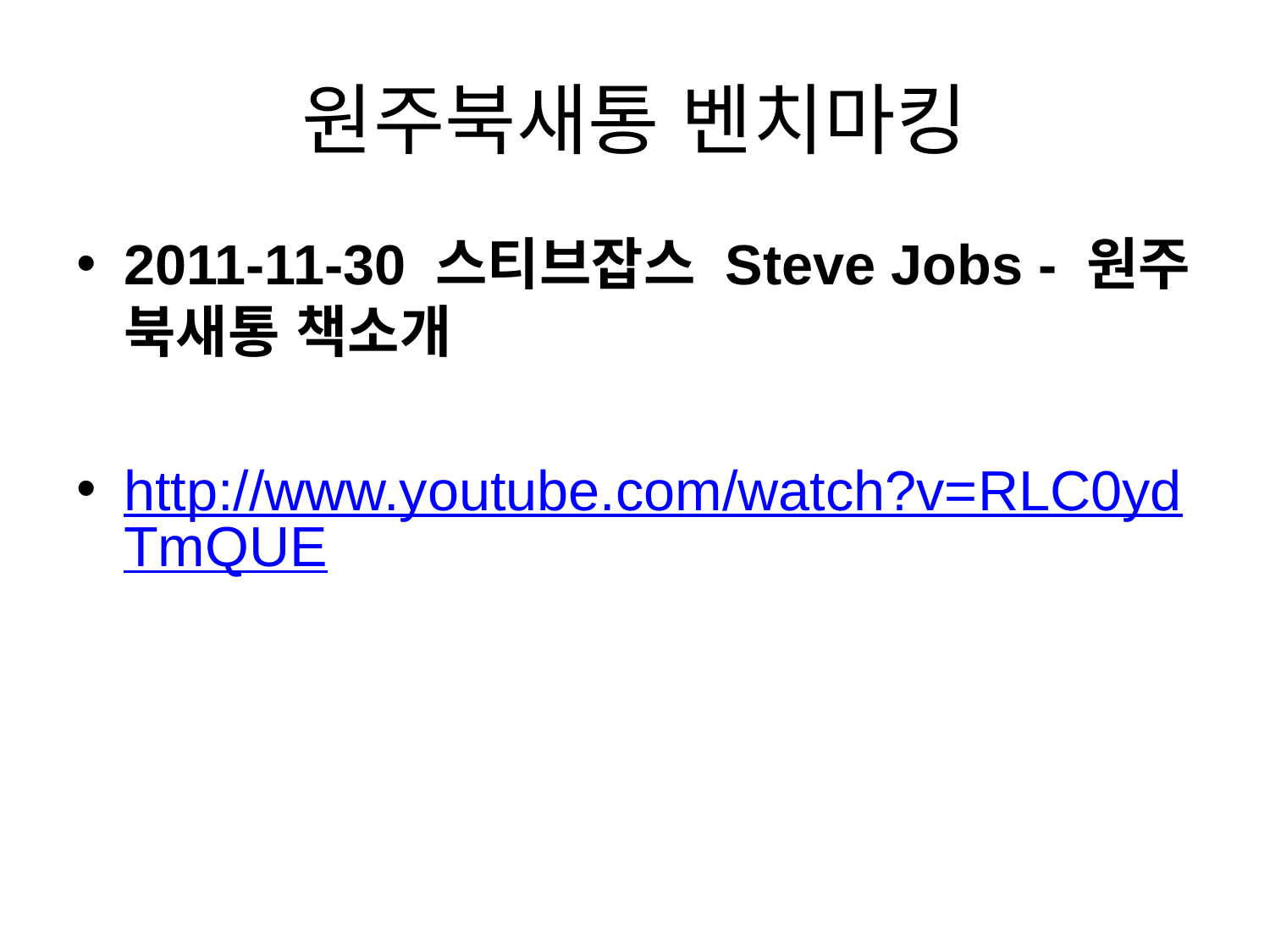

# 원주북새통 벤치마킹
2011-11-30 스티브잡스 Steve Jobs - 원주 북새통 책소개

http://www.youtube.com/watch?v=RLC0ydTmQUE